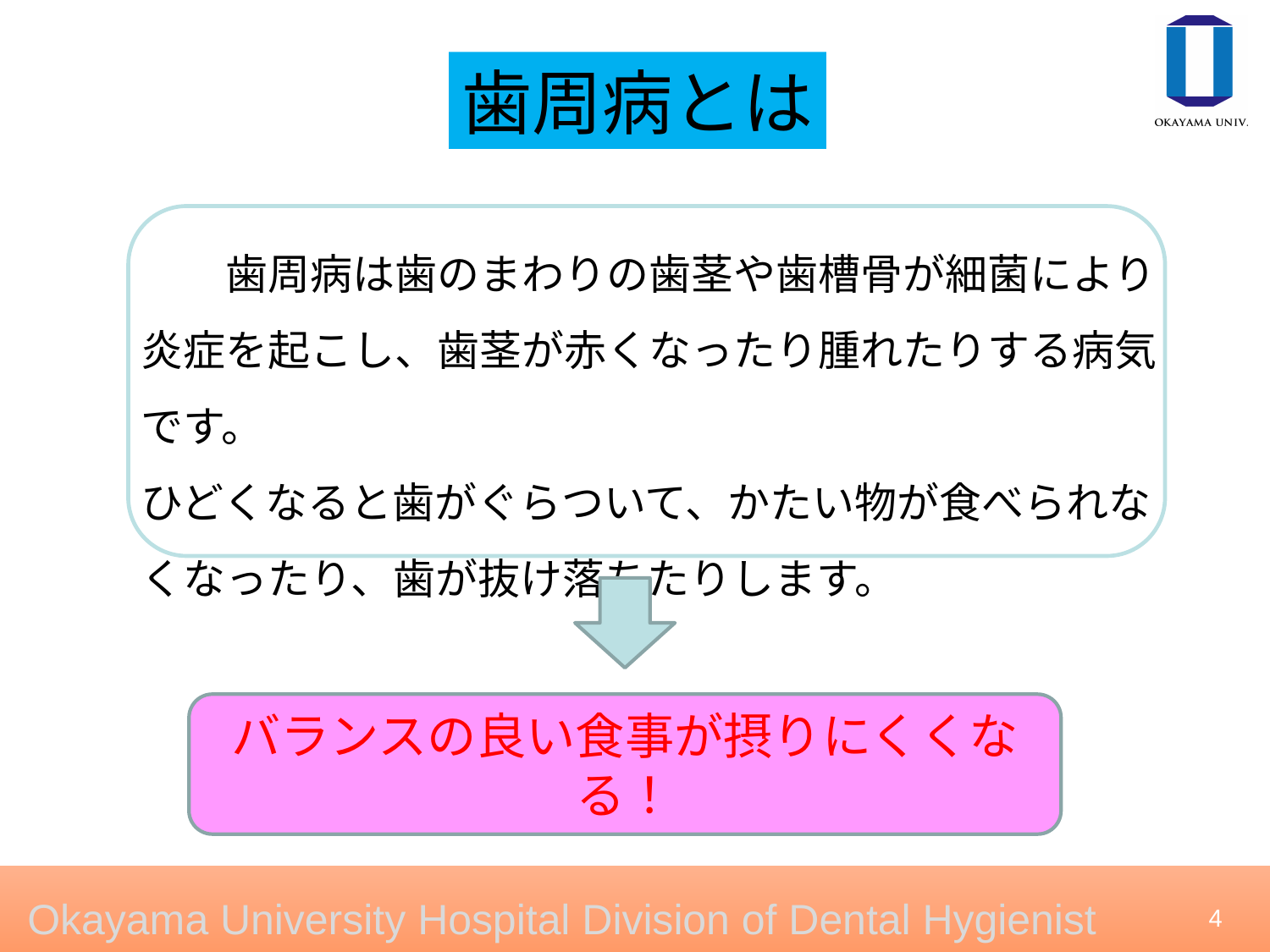

歯周病とは

　　歯周病は歯のまわりの歯茎や歯槽骨が細菌により
炎症を起こし、歯茎が赤くなったり腫れたりする病気です。
ひどくなると歯がぐらついて、かたい物が食べられなくなったり、歯が抜け落ちたりします。

バランスの良い食事が摂りにくくなる！
4